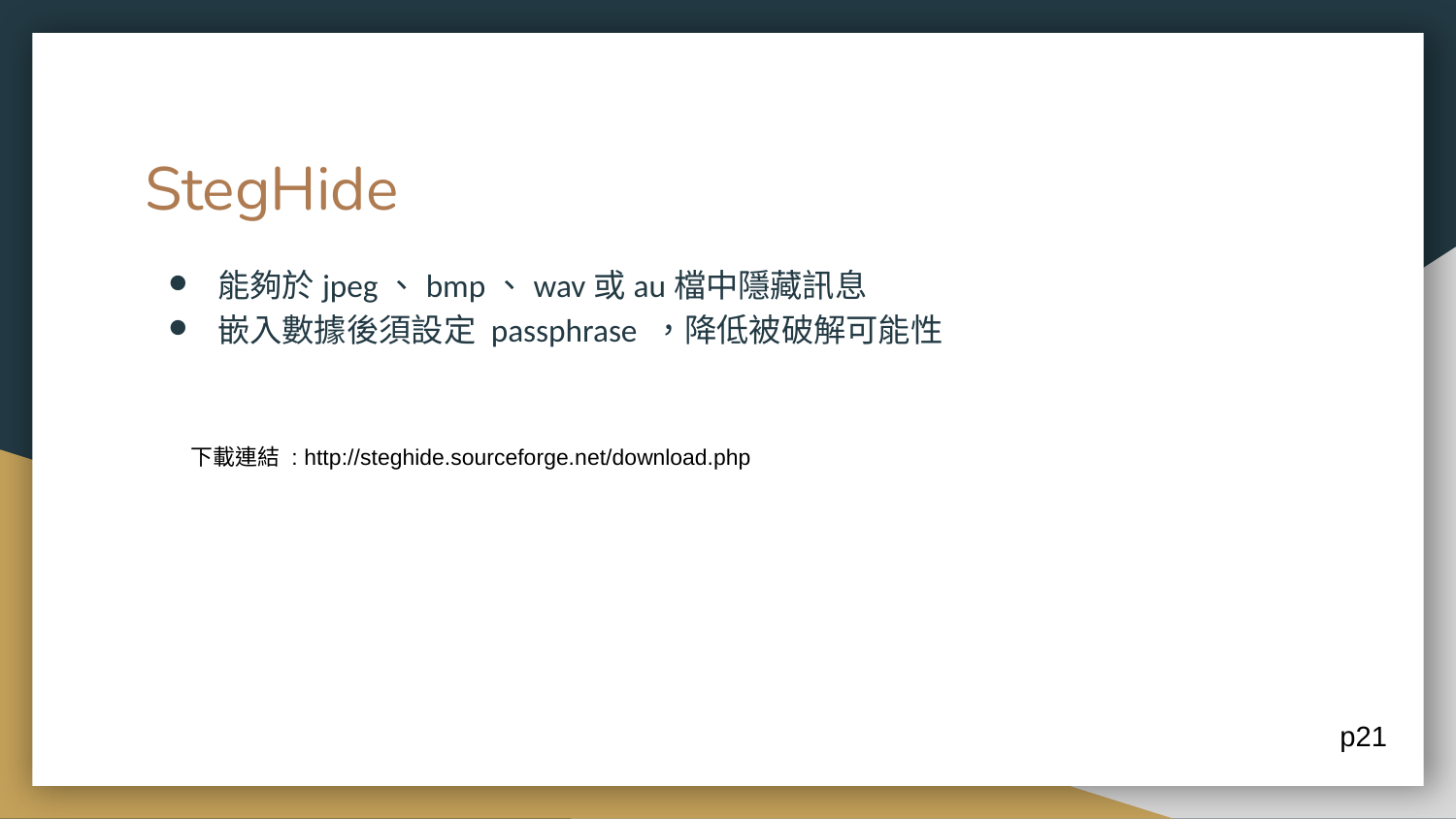

# StegHide
能夠於jpeg、bmp、wav或au檔中隱藏訊息
嵌入數據後須設定 passphrase ，降低被破解可能性

下載連結 : http://steghide.sourceforge.net/download.php
p21